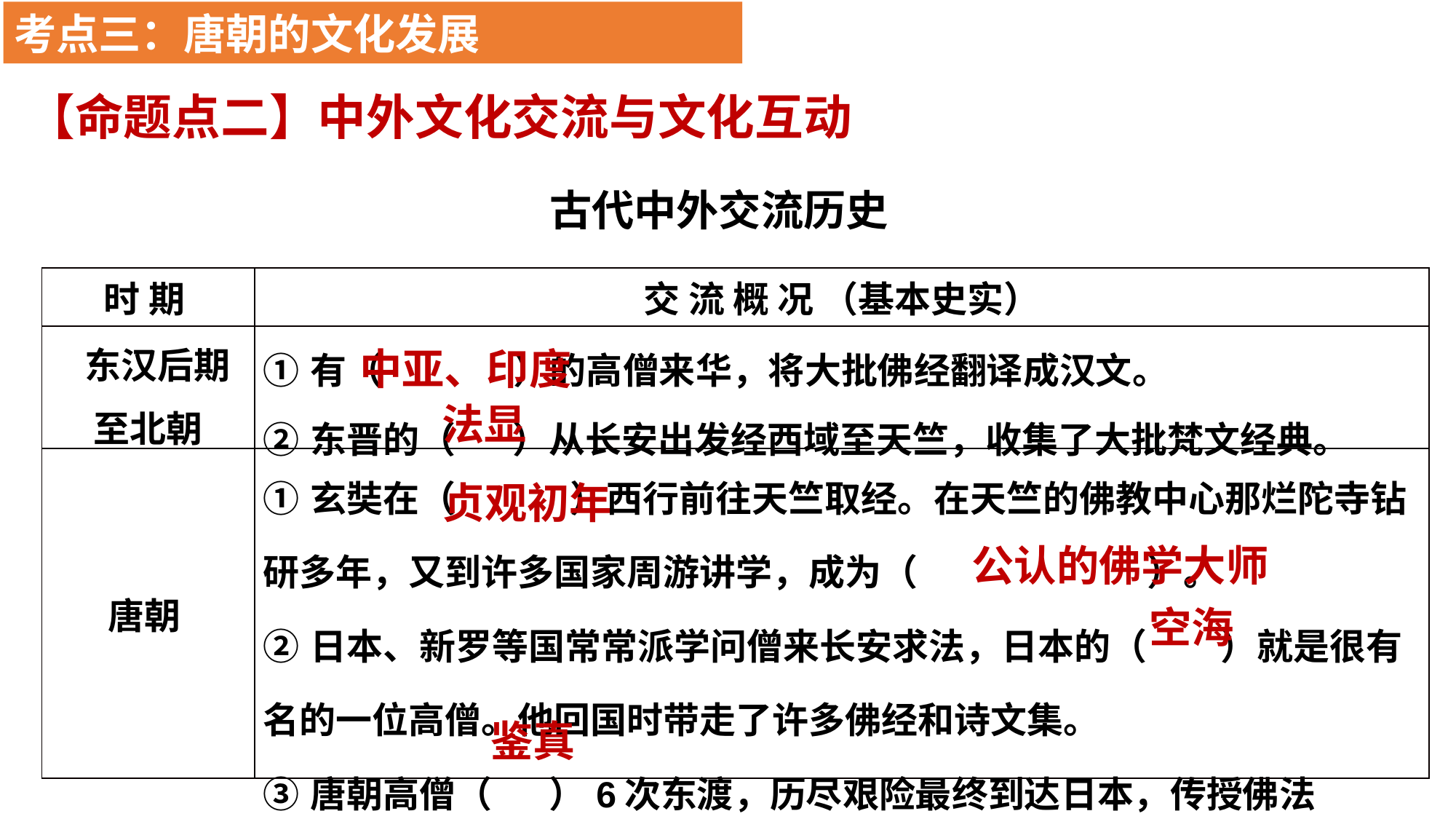

考点三：唐朝的文化发展
【命题点二】中外文化交流与文化互动
古代中外交流历史
| 时 期 | 交 流 概 况 （基本史实） |
| --- | --- |
| 东汉后期 至北朝 | ①有（ ）的高僧来华，将大批佛经翻译成汉文。 ②东晋的（ ）从长安出发经西域至天竺，收集了大批梵文经典。 |
| 唐朝 | ①玄奘在（ ）西行前往天竺取经。在天竺的佛教中心那烂陀寺钻研多年，又到许多国家周游讲学，成为（ ）。 ②日本、新罗等国常常派学问僧来长安求法，日本的（ ）就是很有名的一位高僧。他回国时带走了许多佛经和诗文集。 ③唐朝高僧（ ）6次东渡，历尽艰险最终到达日本，传授佛法 |
中亚、印度
法显
贞观初年
公认的佛学大师
空海
鉴真